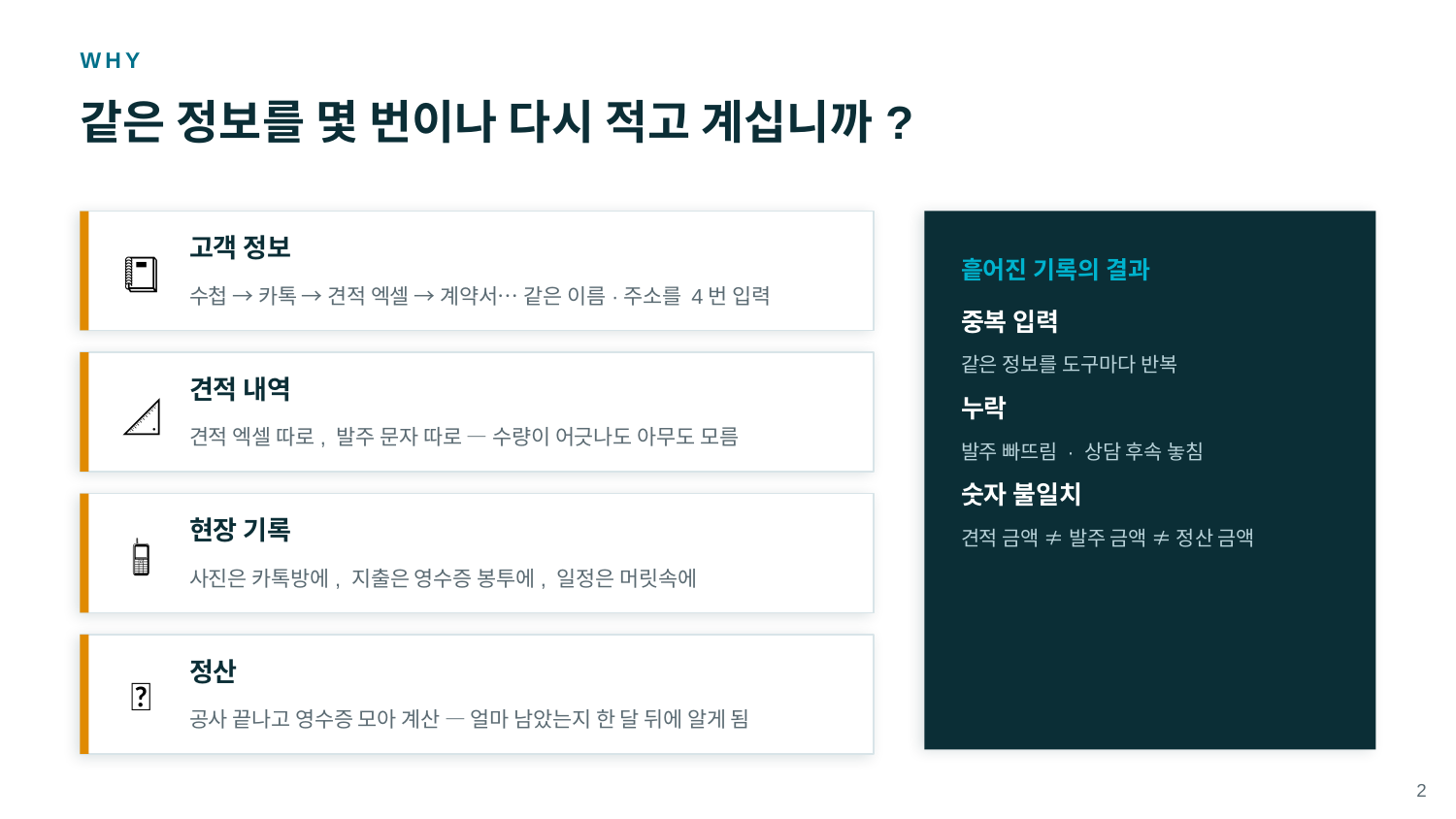

WHY
같은 정보를 몇 번이나 다시 적고 계십니까?

고객 정보
📒
흩어진 기록의 결과
수첩 → 카톡 → 견적 엑셀 → 계약서… 같은 이름·주소를 4번 입력
중복 입력
같은 정보를 도구마다 반복
누락
발주 빠뜨림 · 상담 후속 놓침
숫자 불일치
견적 금액 ≠ 발주 금액 ≠ 정산 금액

견적 내역
📐
견적 엑셀 따로, 발주 문자 따로 — 수량이 어긋나도 아무도 모름

현장 기록
📱
사진은 카톡방에, 지출은 영수증 봉투에, 일정은 머릿속에

정산
🧮
공사 끝나고 영수증 모아 계산 — 얼마 남았는지 한 달 뒤에 알게 됨
2